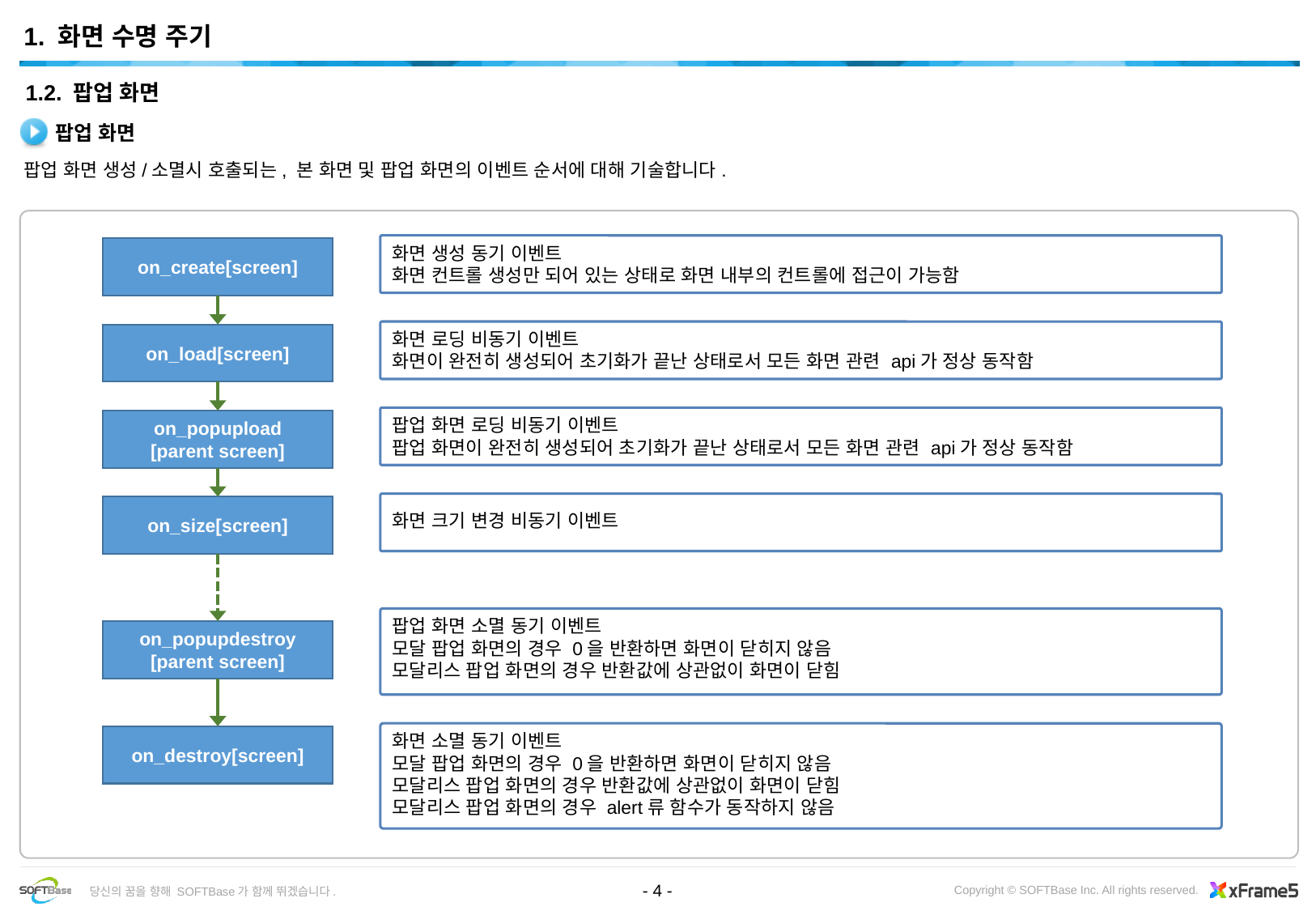

1. 화면 수명 주기
1.2. 팝업 화면

팝업 화면
팝업 화면 생성/소멸시 호출되는, 본 화면 및 팝업 화면의 이벤트 순서에 대해 기술합니다.
화면 생성 동기 이벤트
화면 컨트롤 생성만 되어 있는 상태로 화면 내부의 컨트롤에 접근이 가능함

on_create[screen]
화면 로딩 비동기 이벤트
화면이 완전히 생성되어 초기화가 끝난 상태로서 모든 화면 관련 api가 정상 동작함

on_load[screen]
팝업 화면 로딩 비동기 이벤트
팝업 화면이 완전히 생성되어 초기화가 끝난 상태로서 모든 화면 관련 api가 정상 동작함

on_popupload
[parent screen]

on_size[screen]
화면 크기 변경 비동기 이벤트
팝업 화면 소멸 동기 이벤트
모달 팝업 화면의 경우 0을 반환하면 화면이 닫히지 않음
모달리스 팝업 화면의 경우 반환값에 상관없이 화면이 닫힘

on_popupdestroy
[parent screen]
화면 소멸 동기 이벤트
모달 팝업 화면의 경우 0을 반환하면 화면이 닫히지 않음
모달리스 팝업 화면의 경우 반환값에 상관없이 화면이 닫힘
모달리스 팝업 화면의 경우 alert류 함수가 동작하지 않음

on_destroy[screen]